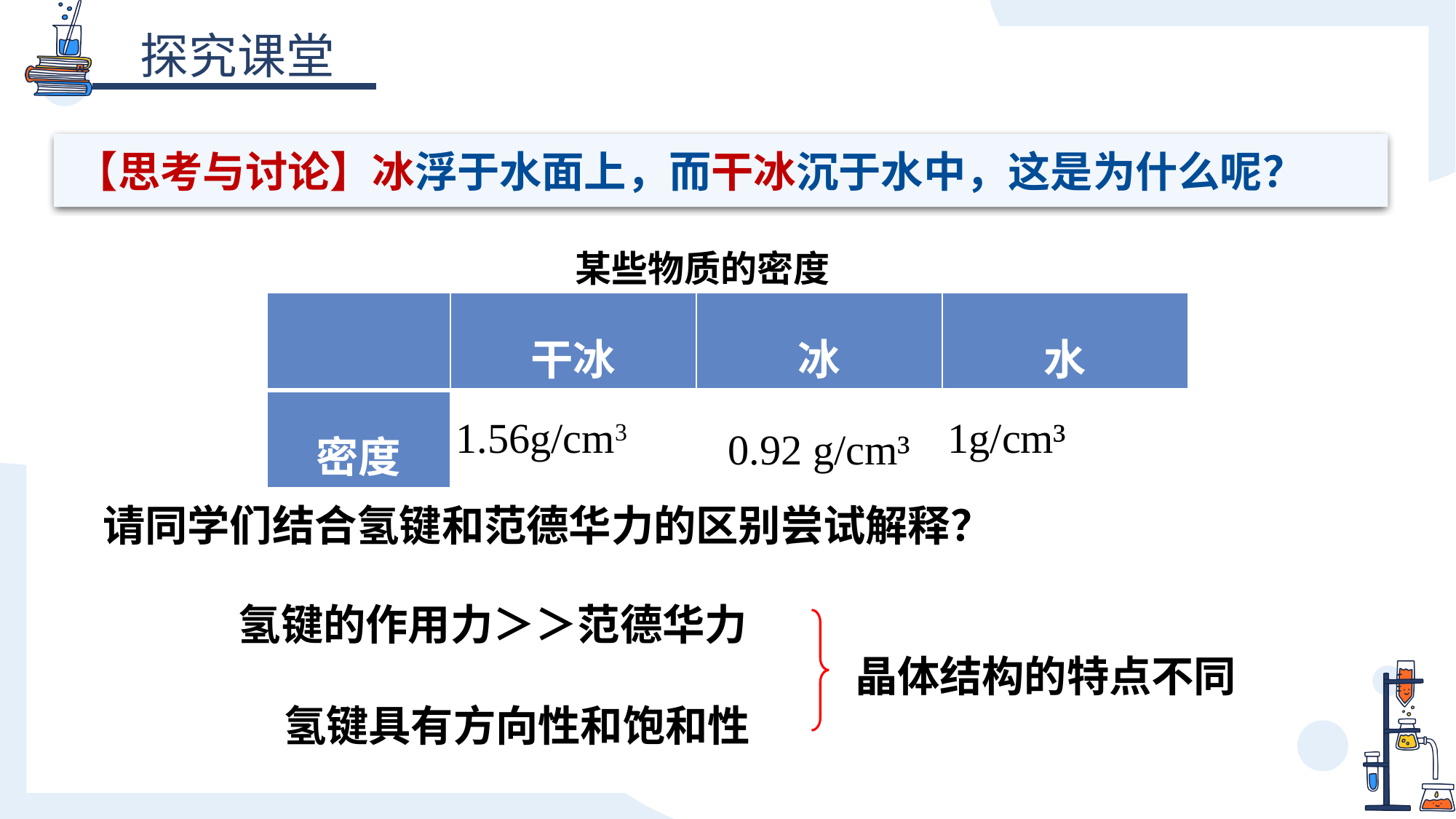

【思考与讨论】冰浮于水面上，而干冰沉于水中，这是为什么呢？
某些物质的密度
|  | 干冰 | 冰 | 水 |
| --- | --- | --- | --- |
| 密度 | 1.56g/cm3 | 0.92 g/cm³ | 1g/cm³ |
请同学们结合氢键和范德华力的区别尝试解释？
氢键的作用力＞＞范德华力

晶体结构的特点不同
氢键具有方向性和饱和性